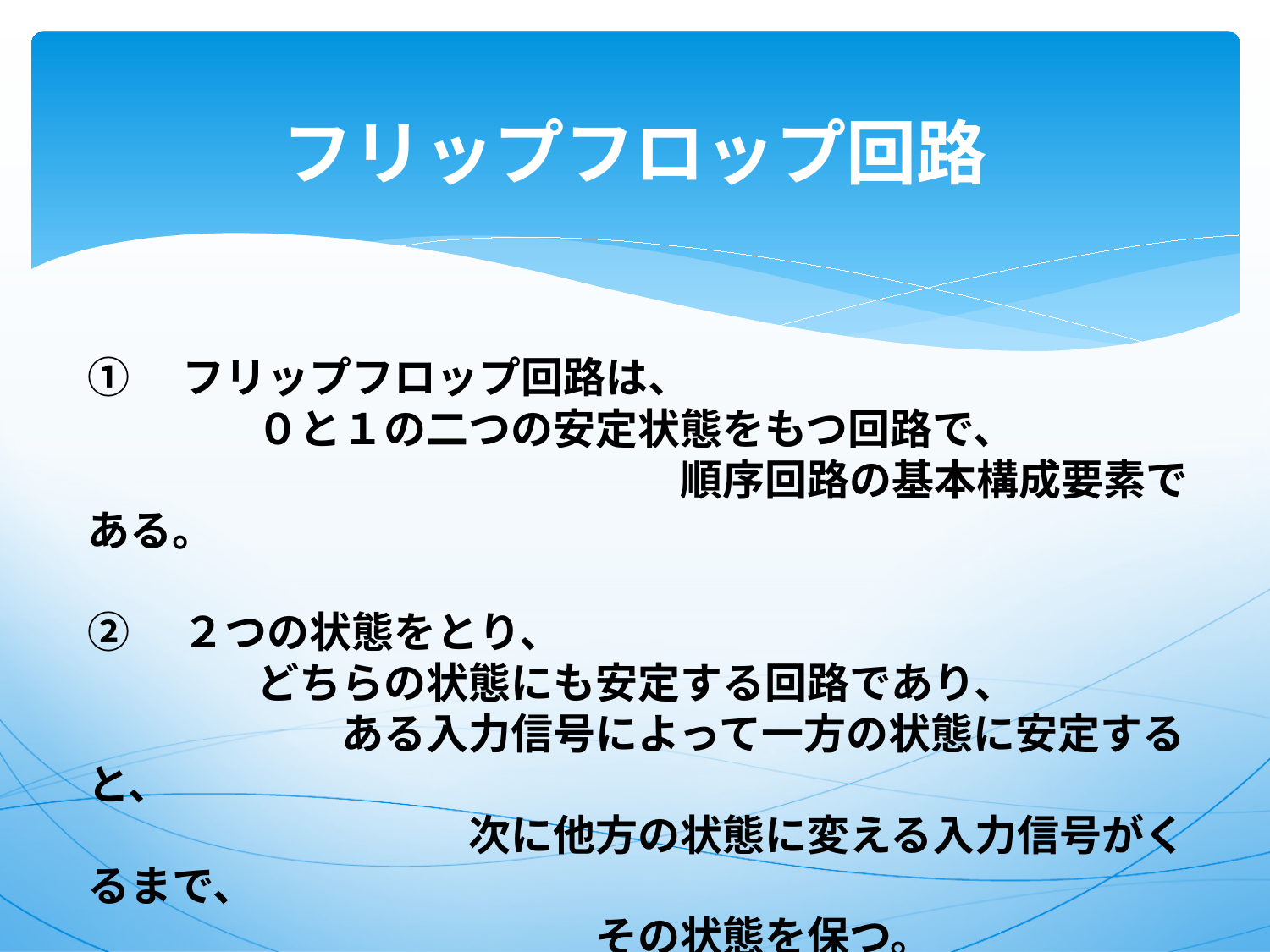

# フリップフロップ回路
①　フリップフロップ回路は、
　　　　０と１の二つの安定状態をもつ回路で、
　　　　　　　　　　　　　　順序回路の基本構成要素である。

②　２つの状態をとり、
　　　　どちらの状態にも安定する回路であり、
　　　　　　ある入力信号によって一方の状態に安定すると、
　　　　　　　　　次に他方の状態に変える入力信号がくるまで、
　　　　　　　　　　　　その状態を保つ。